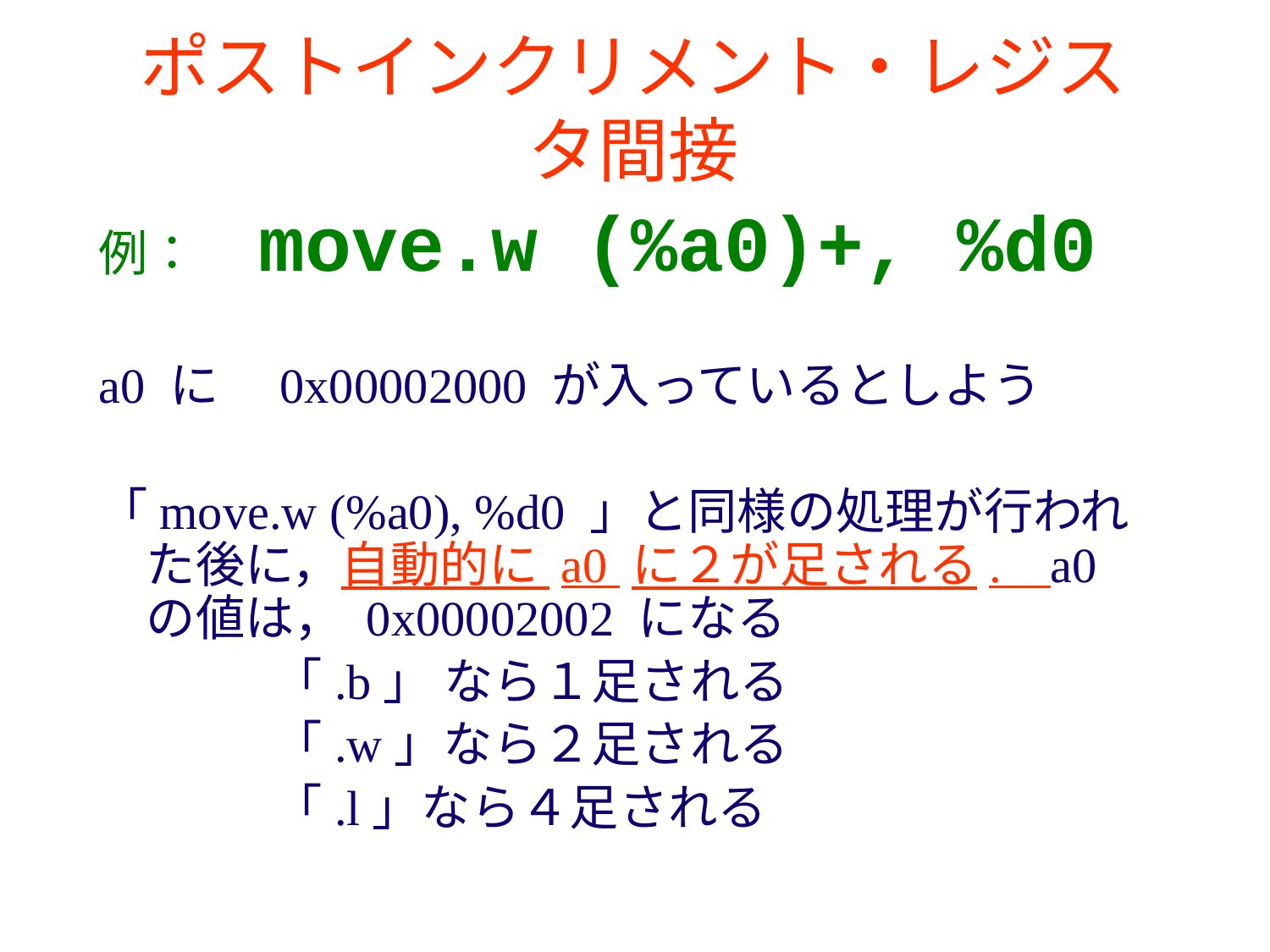

# ポストインクリメント・レジスタ間接
例：　move.w (%a0)+, %d0

a0 に　0x00002000 が入っているとしよう

「move.w (%a0), %d0 」と同様の処理が行われた後に，自動的に a0 に２が足される.    a0 の値は， 0x00002002 になる
		「.b」 なら１足される
		「.w」なら２足される
		「.l」なら４足される